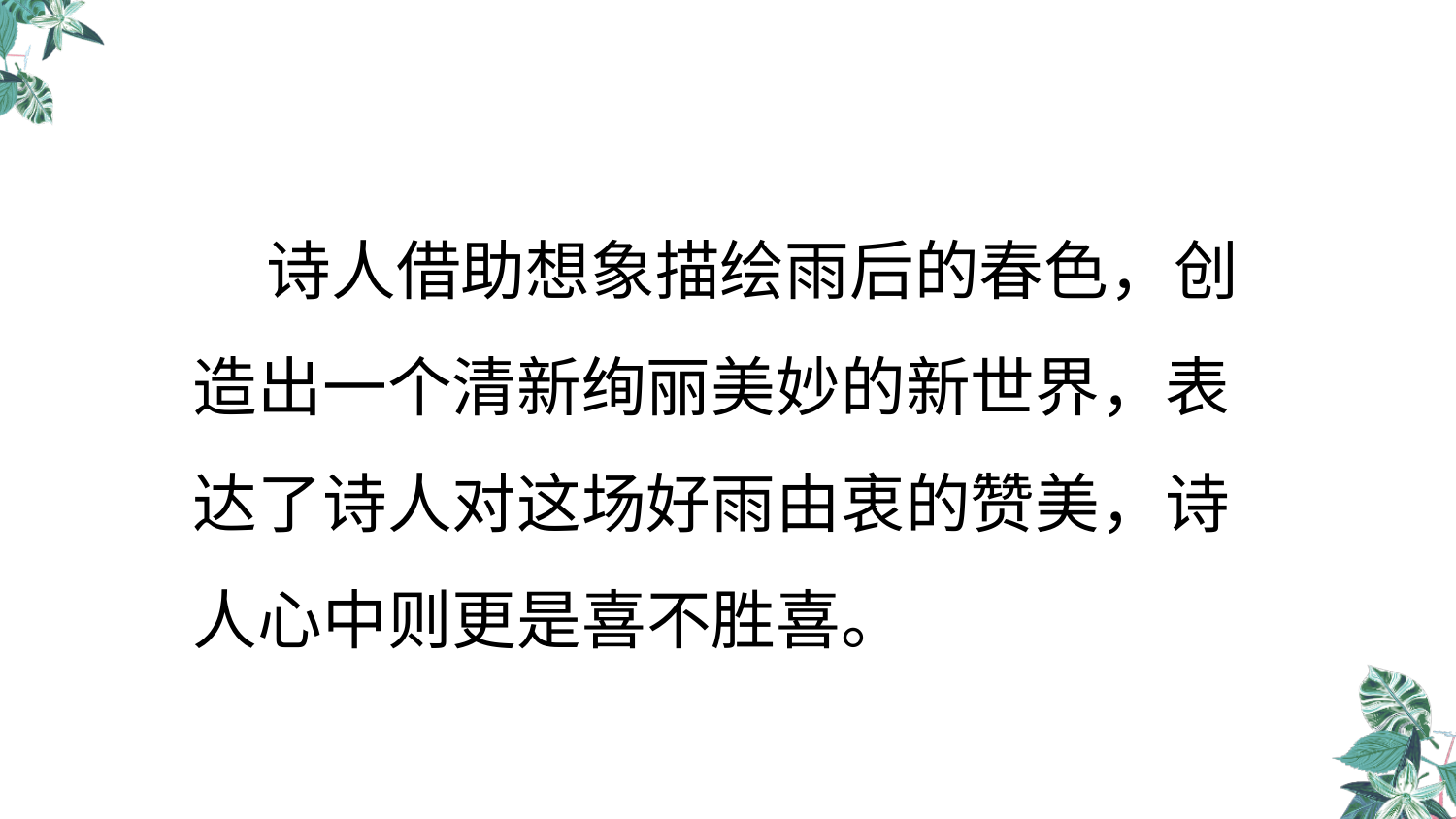

诗人借助想象描绘雨后的春色，创造出一个清新绚丽美妙的新世界，表达了诗人对这场好雨由衷的赞美，诗人心中则更是喜不胜喜。